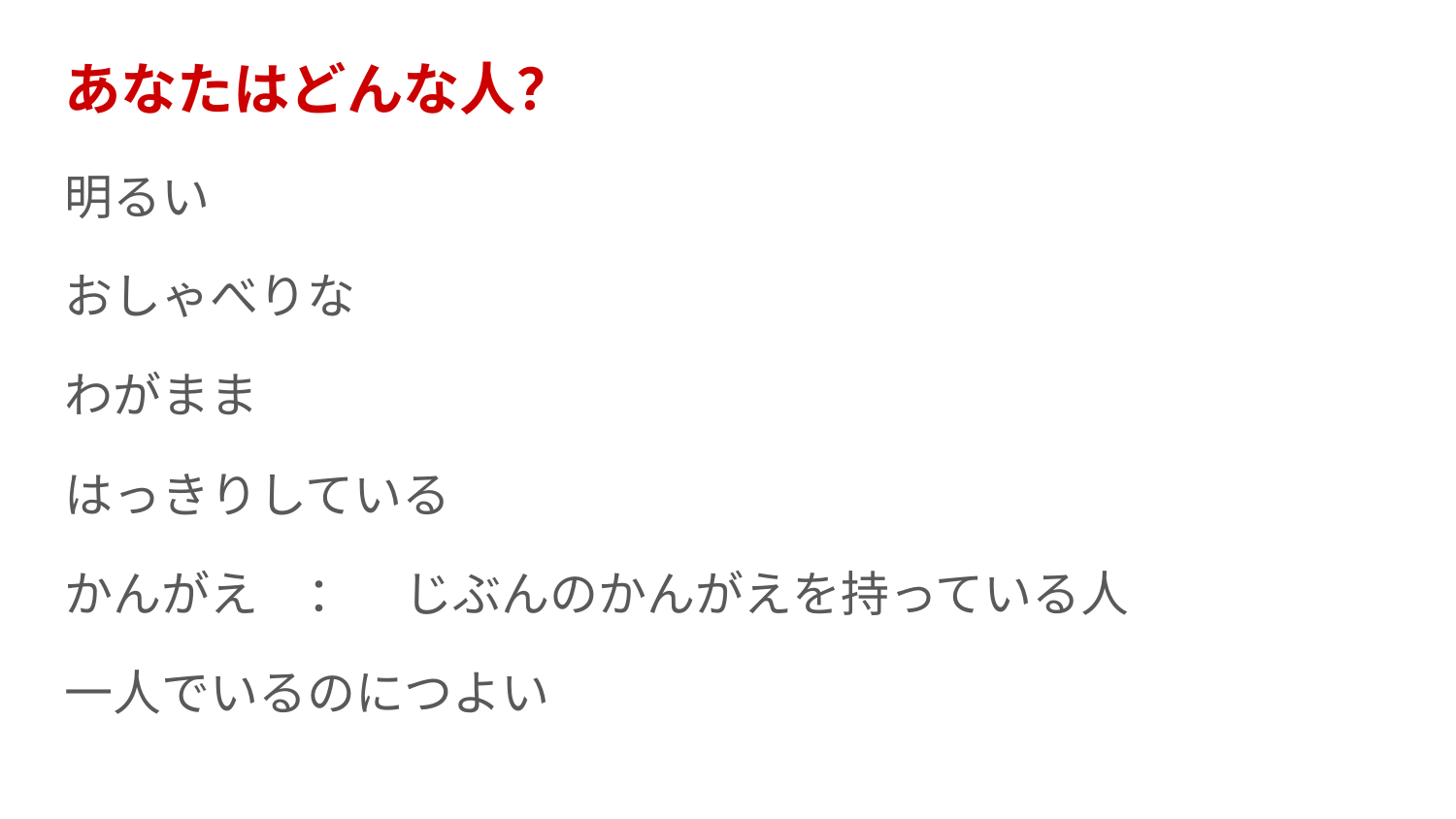

# あなたはどんな人？
明るい
おしゃべりな
わがまま
はっきりしている
かんがえ　：　じぶんのかんがえを持っている人
一人でいるのにつよい